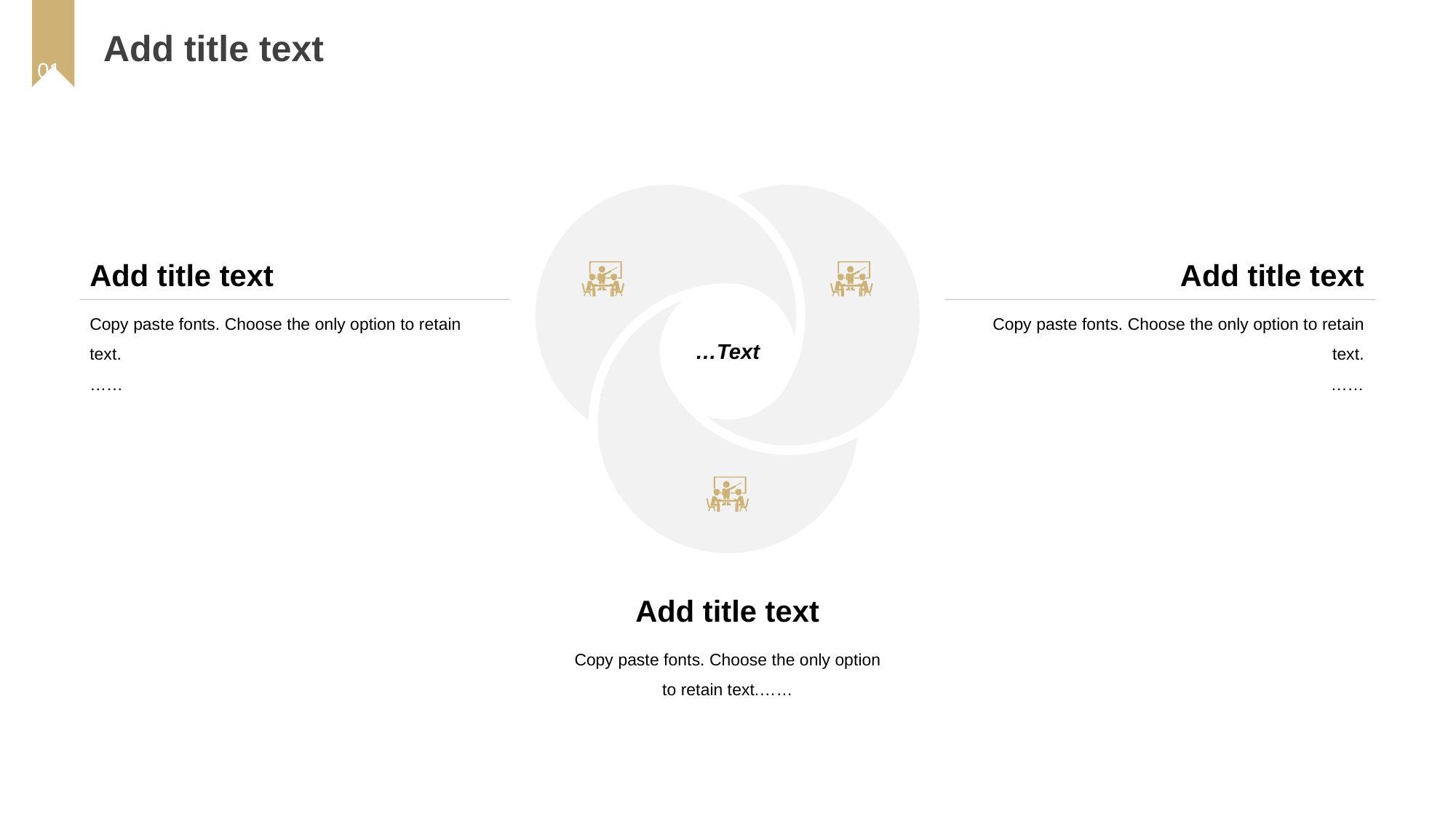

Add title text
 01

Add title text
Copy paste fonts. Choose the only option to retain text.
……
Add title text
Copy paste fonts. Choose the only option to retain text.
……

…Text

Add title text
Copy paste fonts. Choose the only option to retain text.……
PPT下载 http://www.1ppt.com/xiazai/